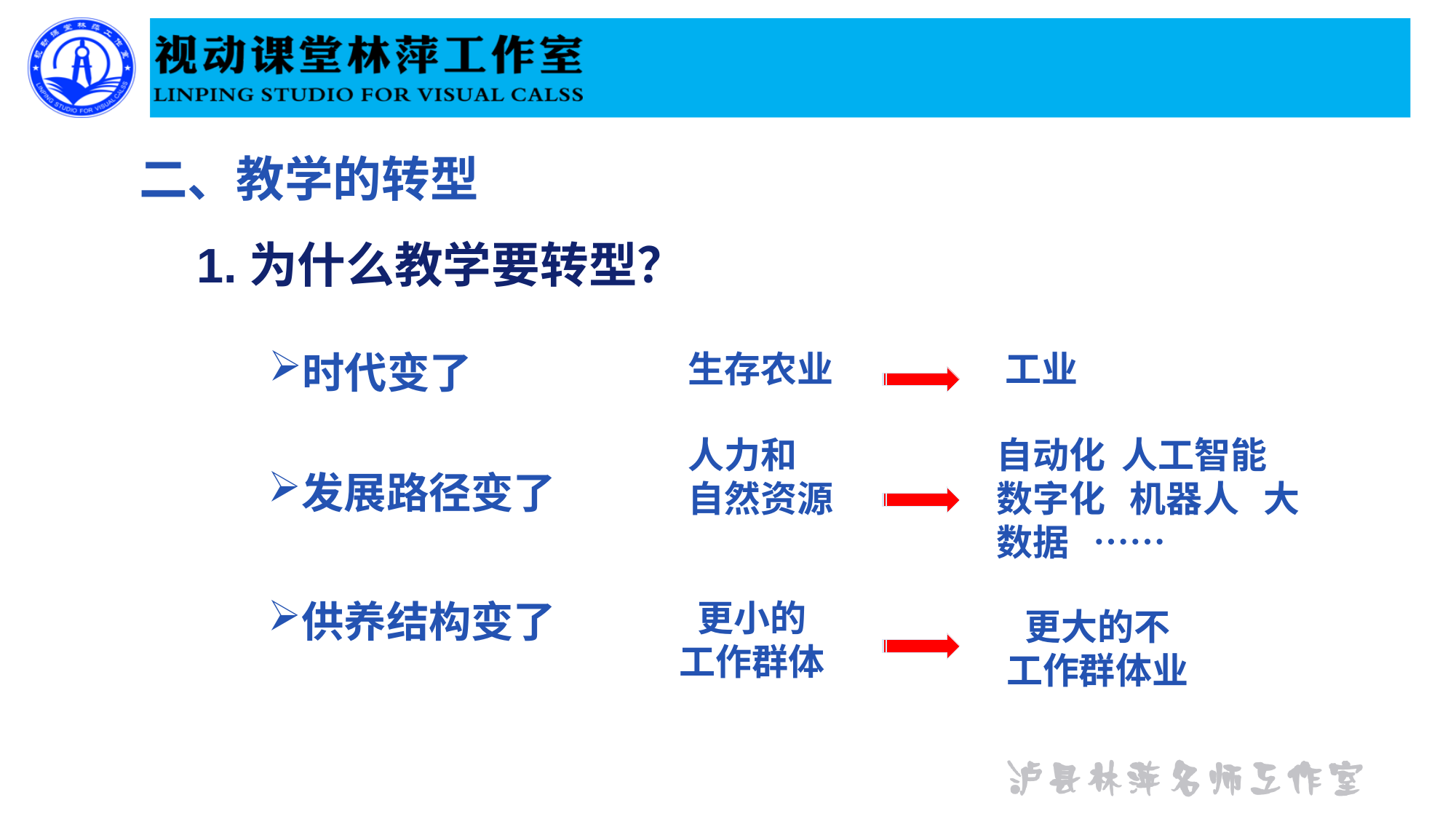

二、教学的转型
1.为什么教学要转型？
时代变了
生存农业
工业

人力和
自然资源
自动化  人工智能 数字化   机器人   大数据   ……
发展路径变了

供养结构变了
更小的
工作群体
更大的不
工作群体业